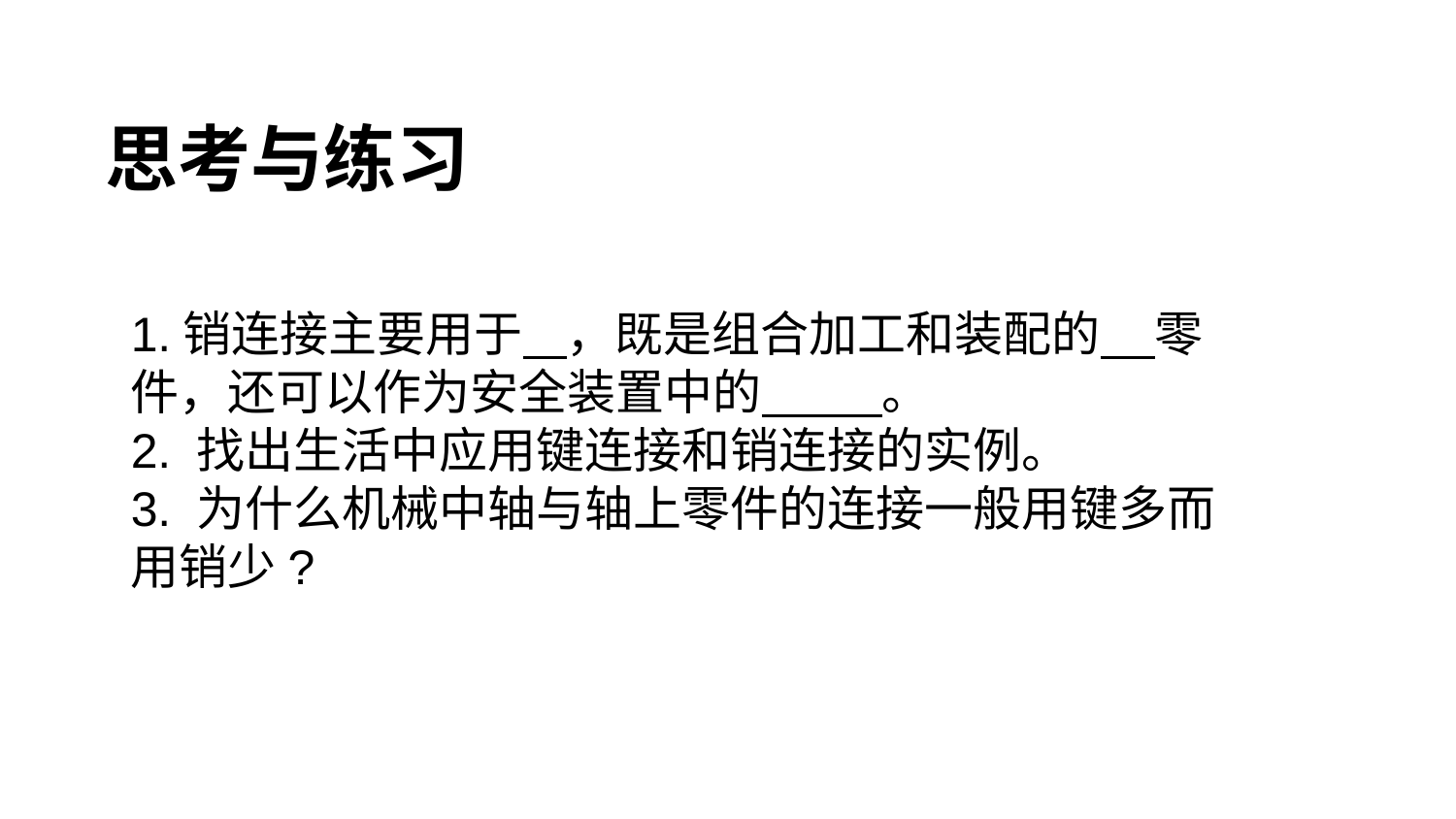

思考与练习
1.销连接主要用于    ，既是组合加工和装配的     零件，还可以作为安全装置中的           。
2. 找出生活中应用键连接和销连接的实例。
3. 为什么机械中轴与轴上零件的连接一般用键多而用销少?